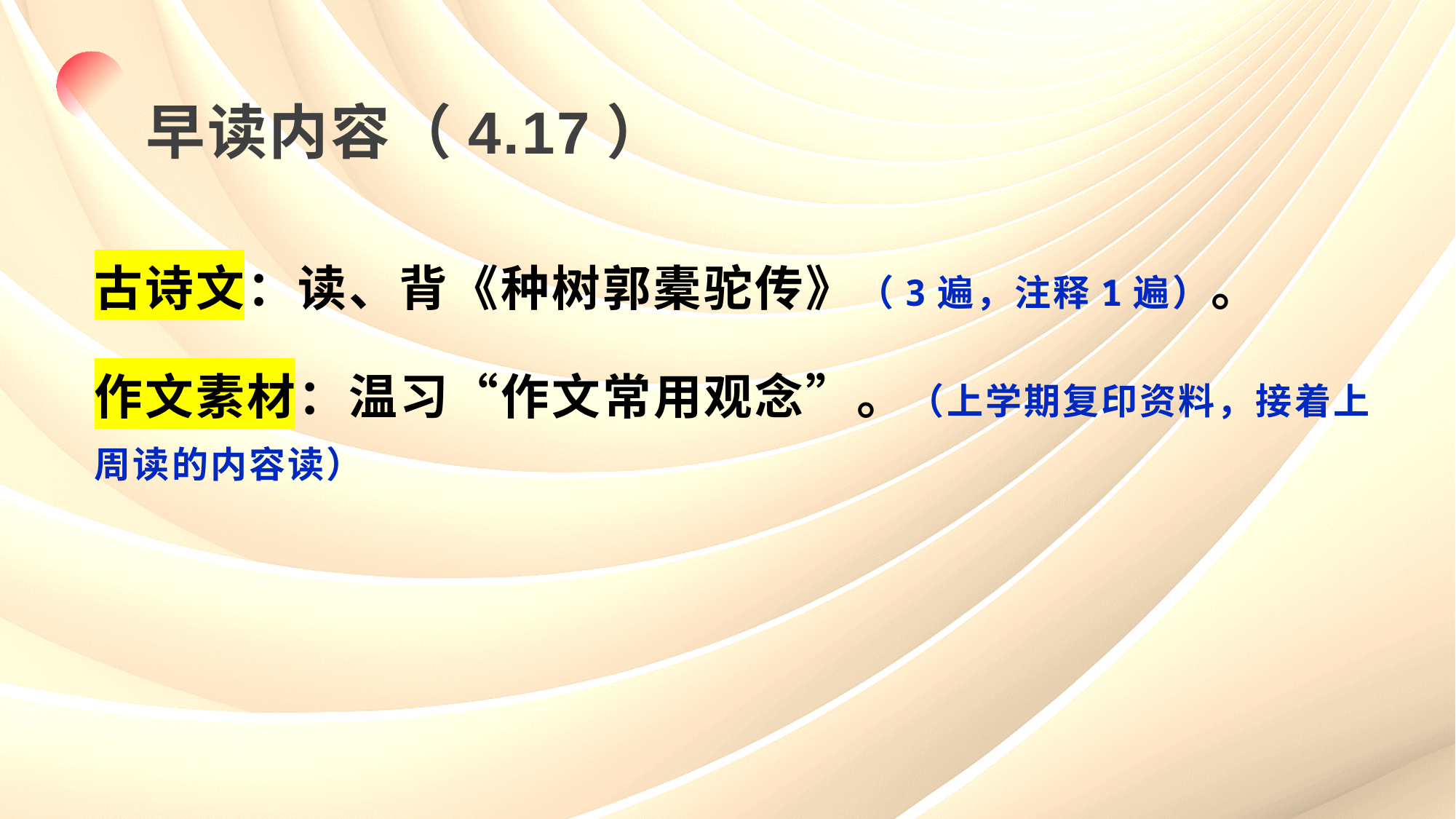

早读内容（4.17）
古诗文：读、背《种树郭橐驼传》（3遍，注释1遍）。
作文素材：温习“作文常用观念”。（上学期复印资料，接着上周读的内容读）